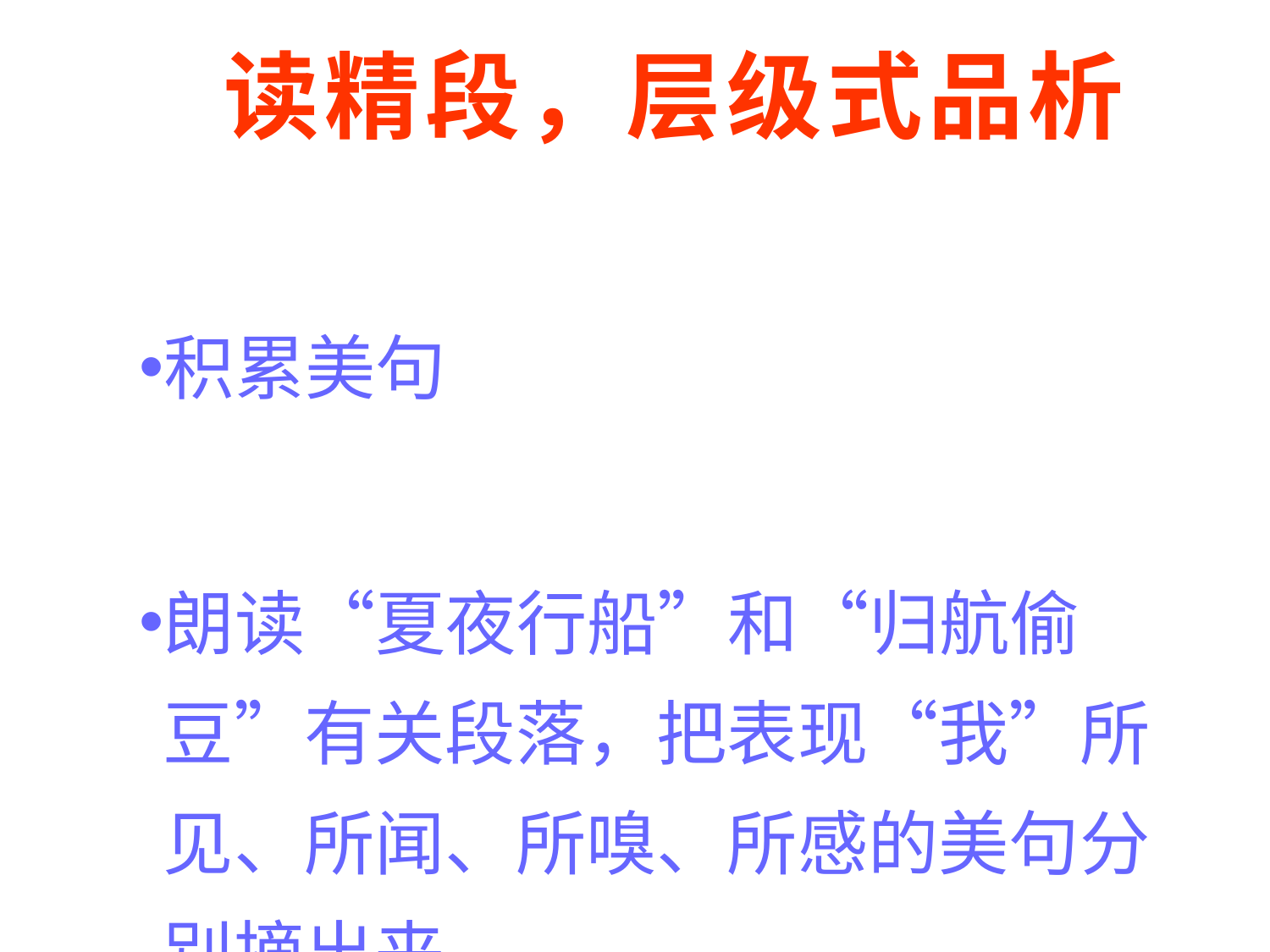

# 读精段，层级式品析
积累美句

朗读“夏夜行船”和“归航偷豆”有关段落，把表现“我”所见、所闻、所嗅、所感的美句分别摘出来。